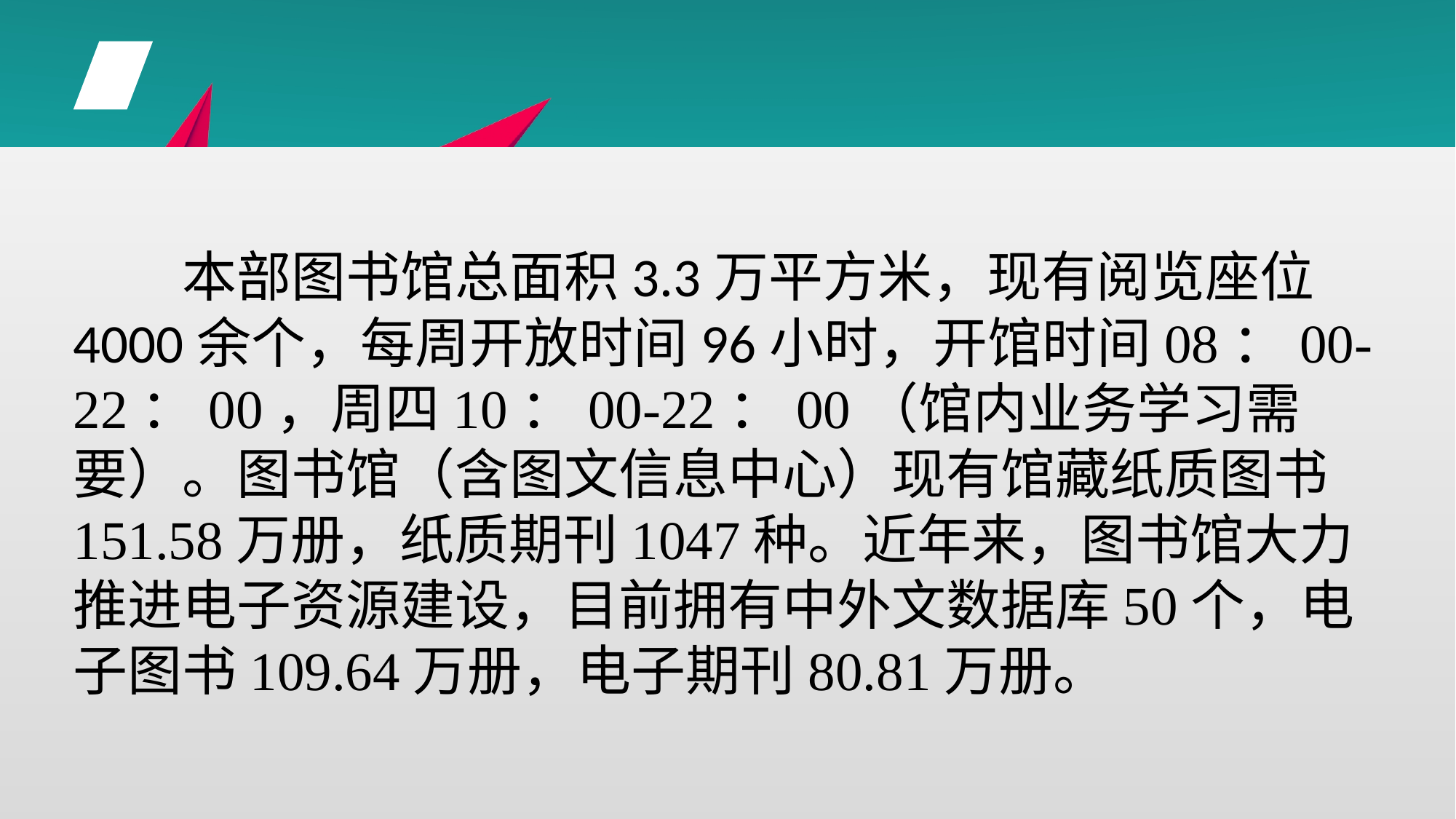

本部图书馆总面积3.3万平方米，现有阅览座位4000余个，每周开放时间96小时，开馆时间08：00-22：00，周四10：00-22：00（馆内业务学习需要）。图书馆（含图文信息中心）现有馆藏纸质图书151.58万册，纸质期刊1047种。近年来，图书馆大力推进电子资源建设，目前拥有中外文数据库50个，电子图书109.64万册，电子期刊80.81万册。